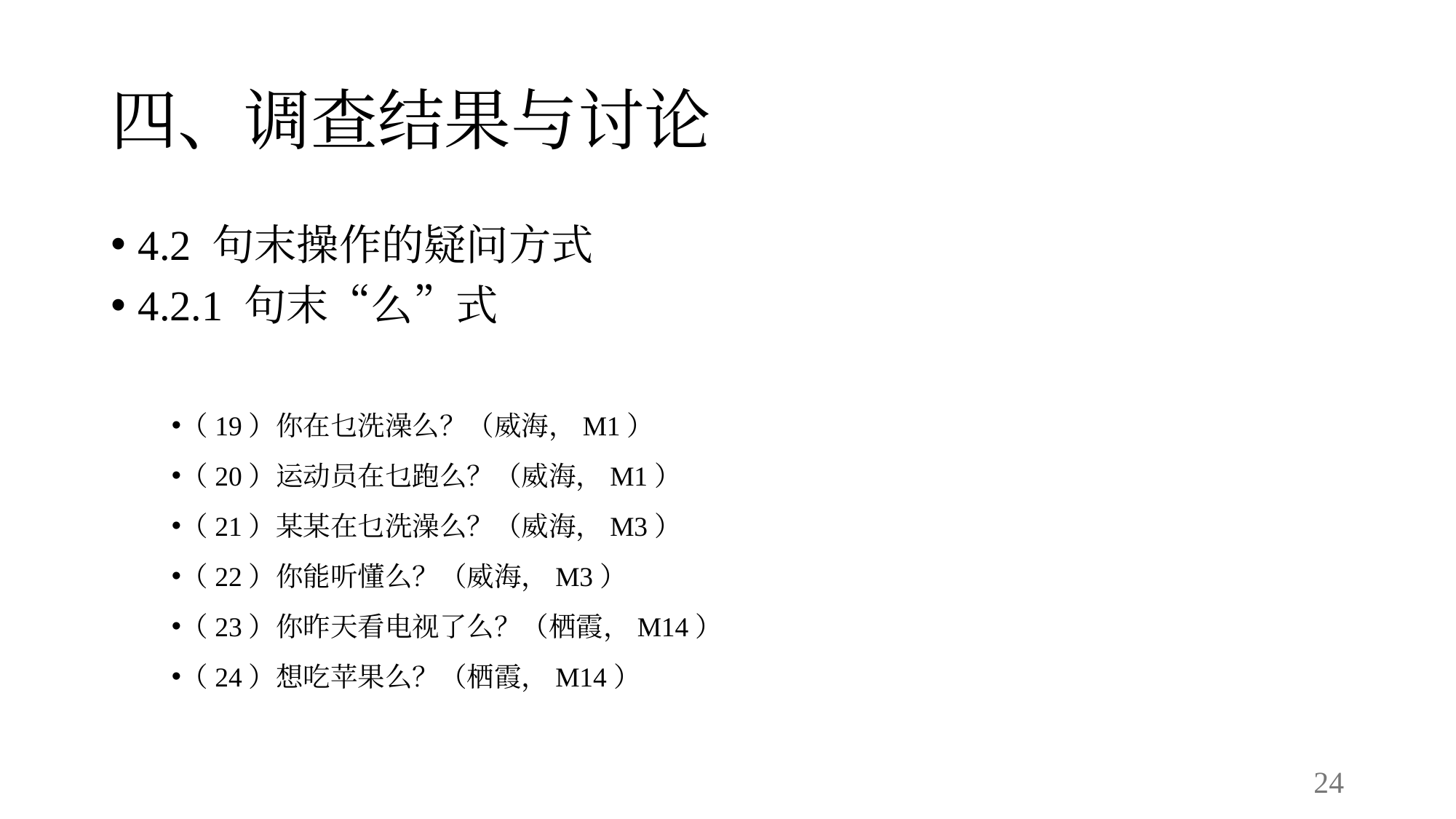

# 四、调查结果与讨论
4.2 句末操作的疑问方式
4.2.1 句末“么”式

（19）你在乜洗澡么？（威海，M1）
（20）运动员在乜跑么？（威海，M1）
（21）某某在乜洗澡么？（威海，M3）
（22）你能听懂么？（威海，M3）
（23）你昨天看电视了么？（栖霞，M14）
（24）想吃苹果么？（栖霞，M14）

24